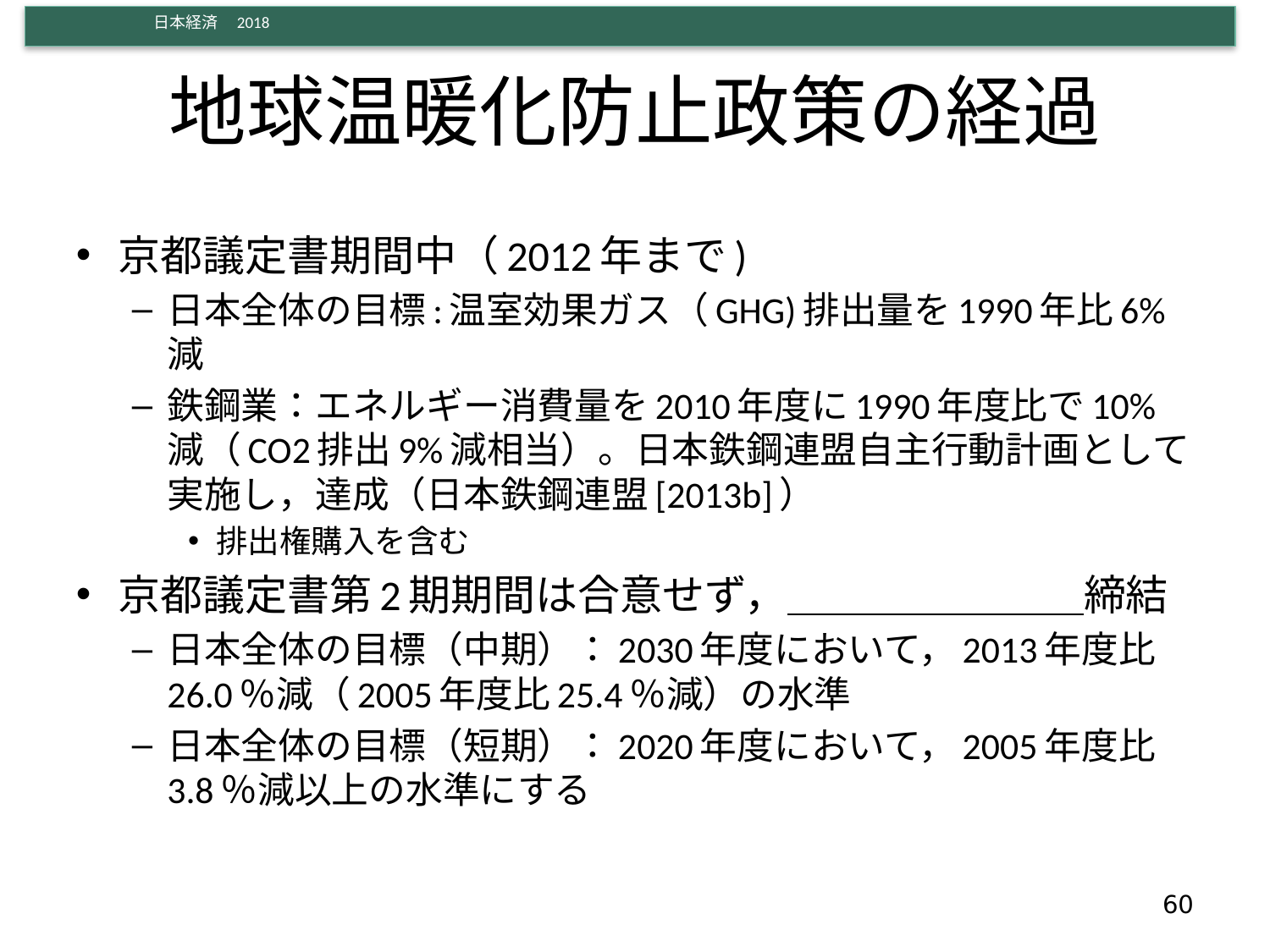

# 地球温暖化防止政策の経過
京都議定書期間中（2012年まで)
日本全体の目標:温室効果ガス（GHG)排出量を1990年比6%減
鉄鋼業：エネルギー消費量を2010年度に1990年度比で10%減（CO2排出9%減相当）。日本鉄鋼連盟自主行動計画として実施し，達成（日本鉄鋼連盟[2013b]）
排出権購入を含む
京都議定書第2期期間は合意せず，＿＿＿＿＿＿＿締結
日本全体の目標（中期）：2030年度において，2013年度比26.0％減（2005年度比25.4％減）の水準
日本全体の目標（短期）：2020年度において，2005年度比3.8％減以上の水準にする

60